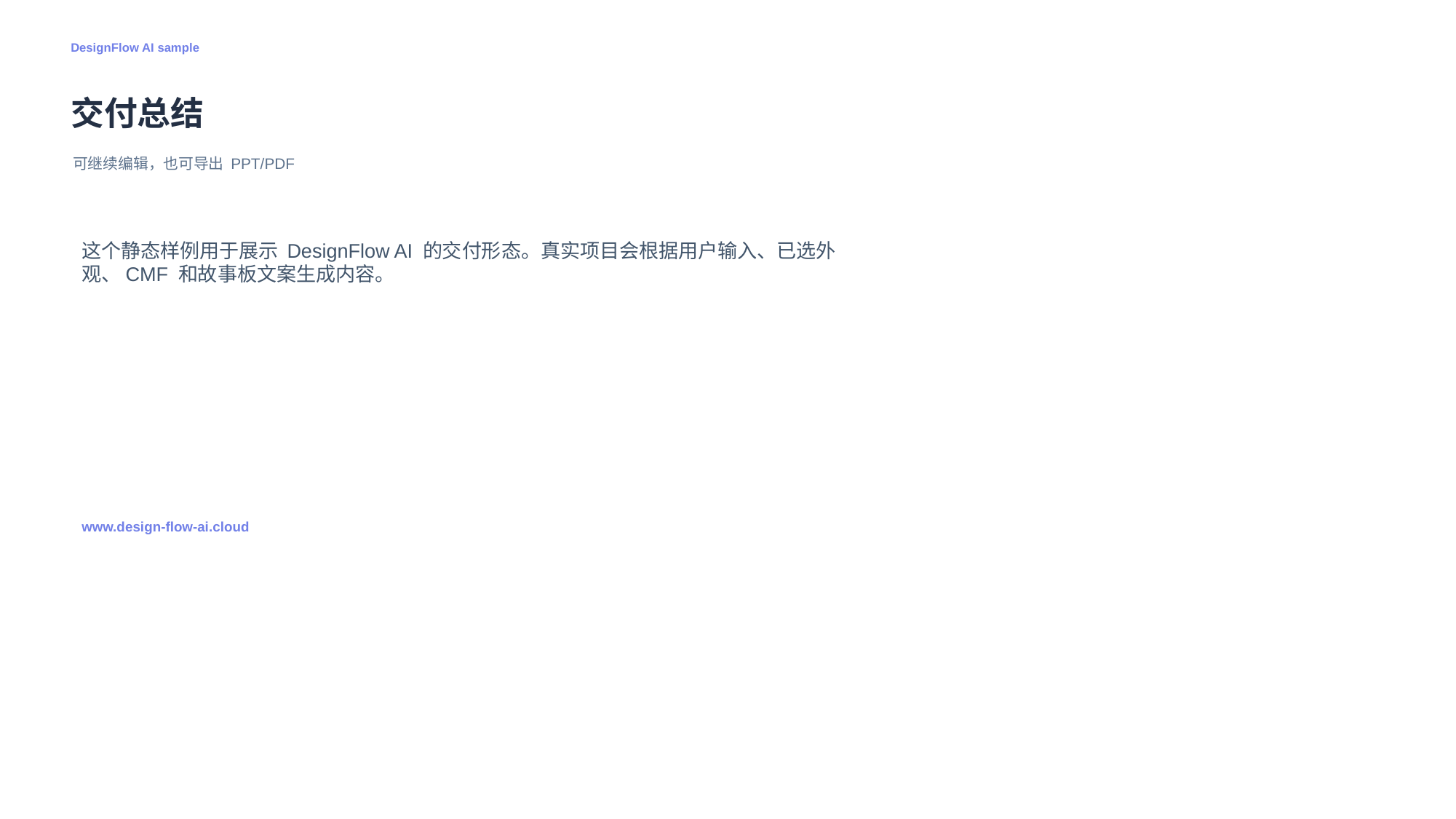

DesignFlow AI sample
交付总结
可继续编辑，也可导出 PPT/PDF
这个静态样例用于展示 DesignFlow AI 的交付形态。真实项目会根据用户输入、已选外观、CMF 和故事板文案生成内容。
www.design-flow-ai.cloud